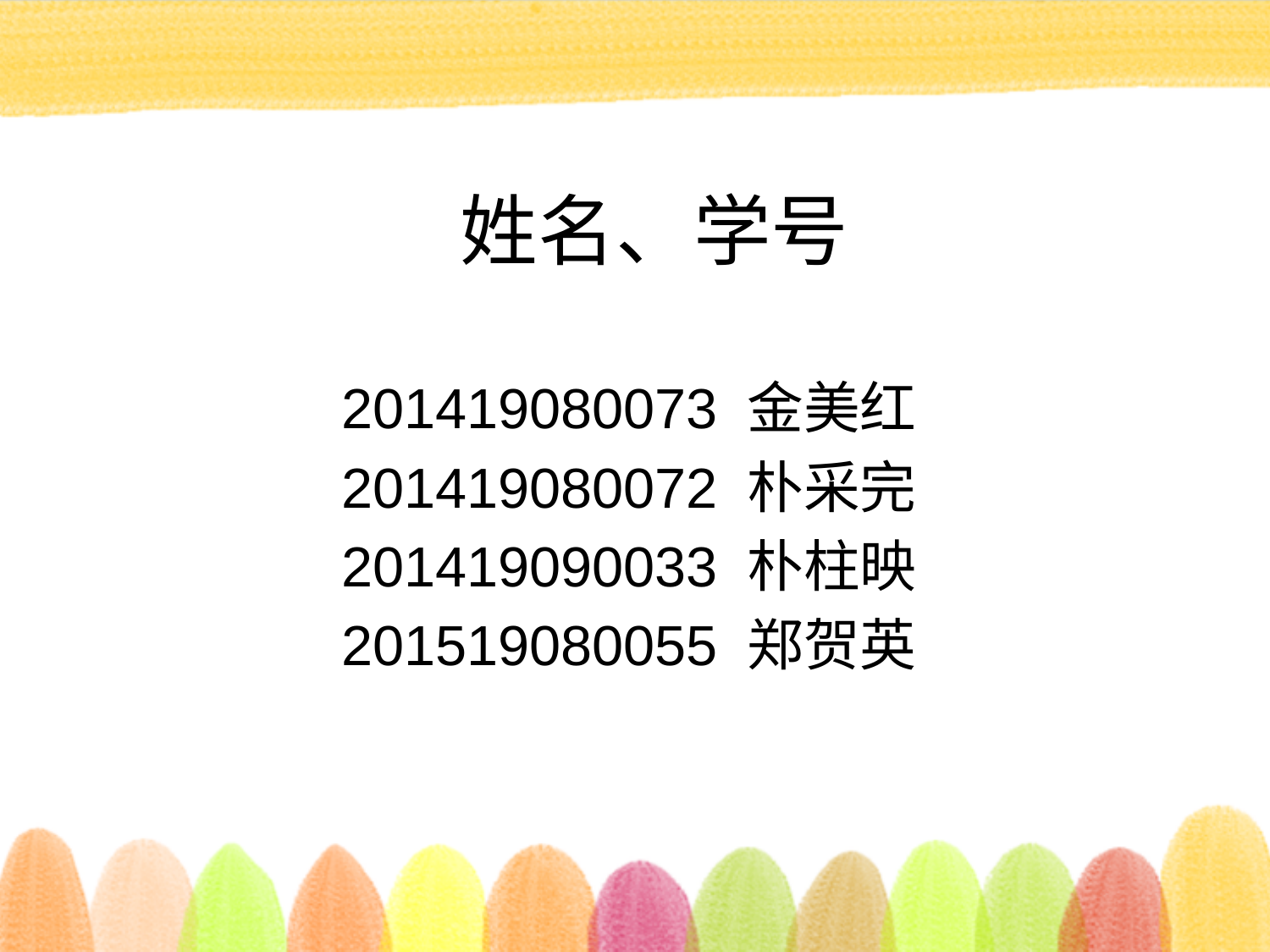

# 姓名、学号
201419080073 金美红
201419080072 朴采完
201419090033 朴柱映
201519080055 郑贺英